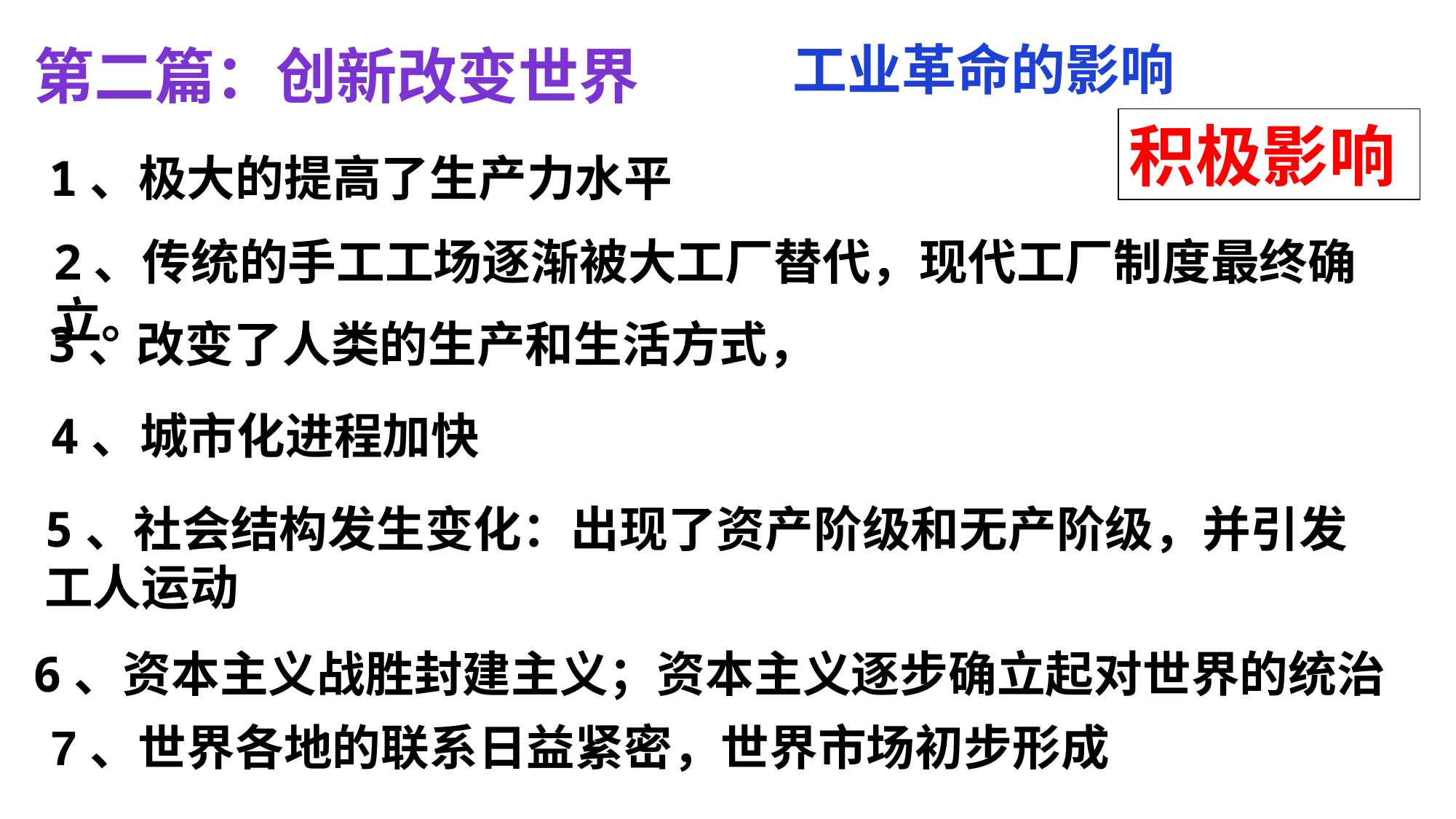

工业革命的影响
第二篇：创新改变世界
积极影响
1、极大的提高了生产力水平
2、传统的手工工场逐渐被大工厂替代，现代工厂制度最终确立。
3、改变了人类的生产和生活方式，
4、城市化进程加快
5、社会结构发生变化：出现了资产阶级和无产阶级，并引发工人运动
6、资本主义战胜封建主义；资本主义逐步确立起对世界的统治
7、世界各地的联系日益紧密，世界市场初步形成